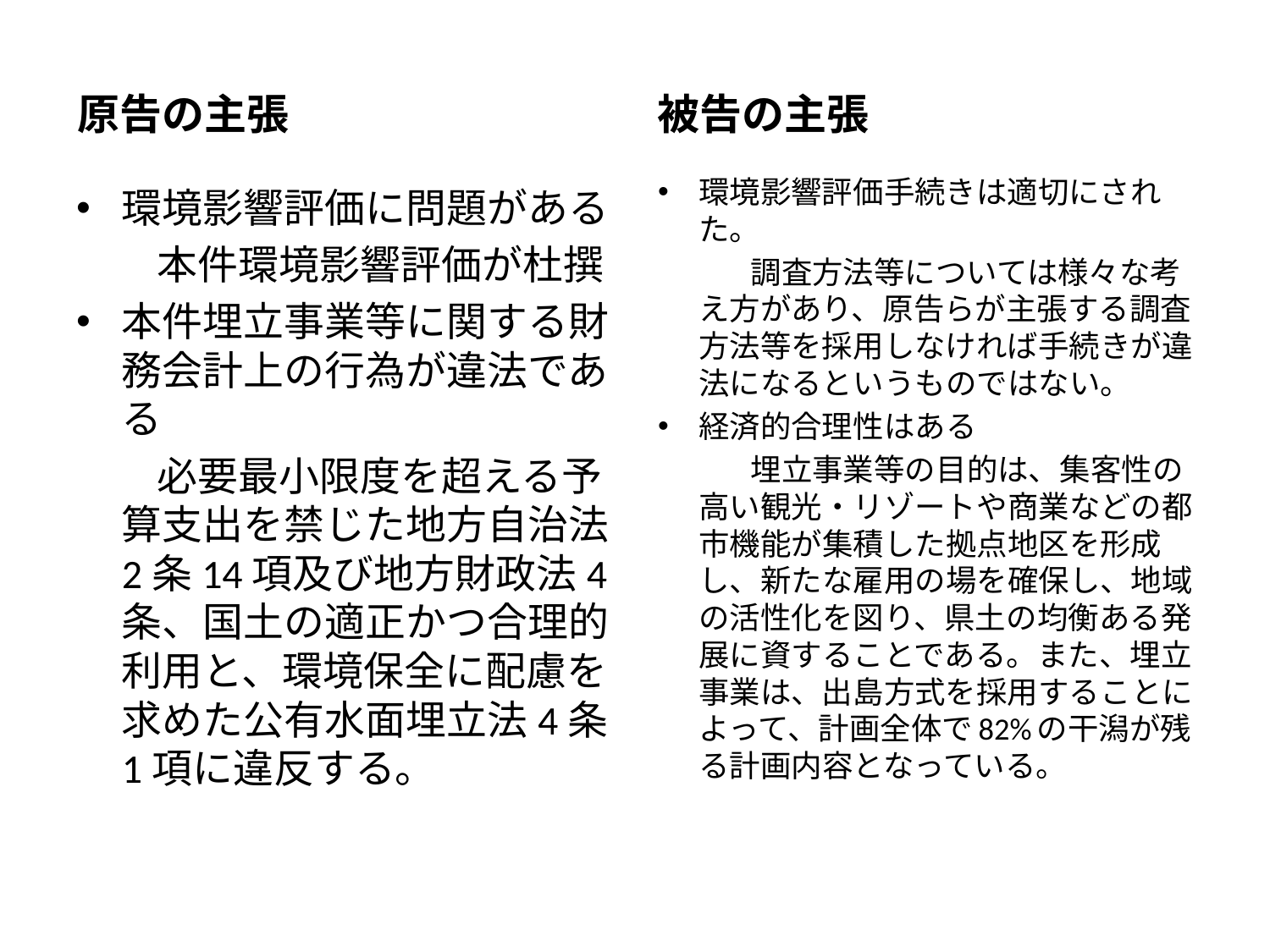

原告の主張
被告の主張
環境影響評価手続きは適切にされた。
　　　調査方法等については様々な考え方があり、原告らが主張する調査方法等を採用しなければ手続きが違法になるというものではない。
経済的合理性はある
　　　埋立事業等の目的は、集客性の高い観光・リゾートや商業などの都市機能が集積した拠点地区を形成し、新たな雇用の場を確保し、地域の活性化を図り、県土の均衡ある発展に資することである。また、埋立事業は、出島方式を採用することによって、計画全体で82%の干潟が残る計画内容となっている。
環境影響評価に問題がある
　　本件環境影響評価が杜撰
本件埋立事業等に関する財務会計上の行為が違法である
　　必要最小限度を超える予算支出を禁じた地方自治法2条14項及び地方財政法4条、国土の適正かつ合理的利用と、環境保全に配慮を求めた公有水面埋立法4条1項に違反する。